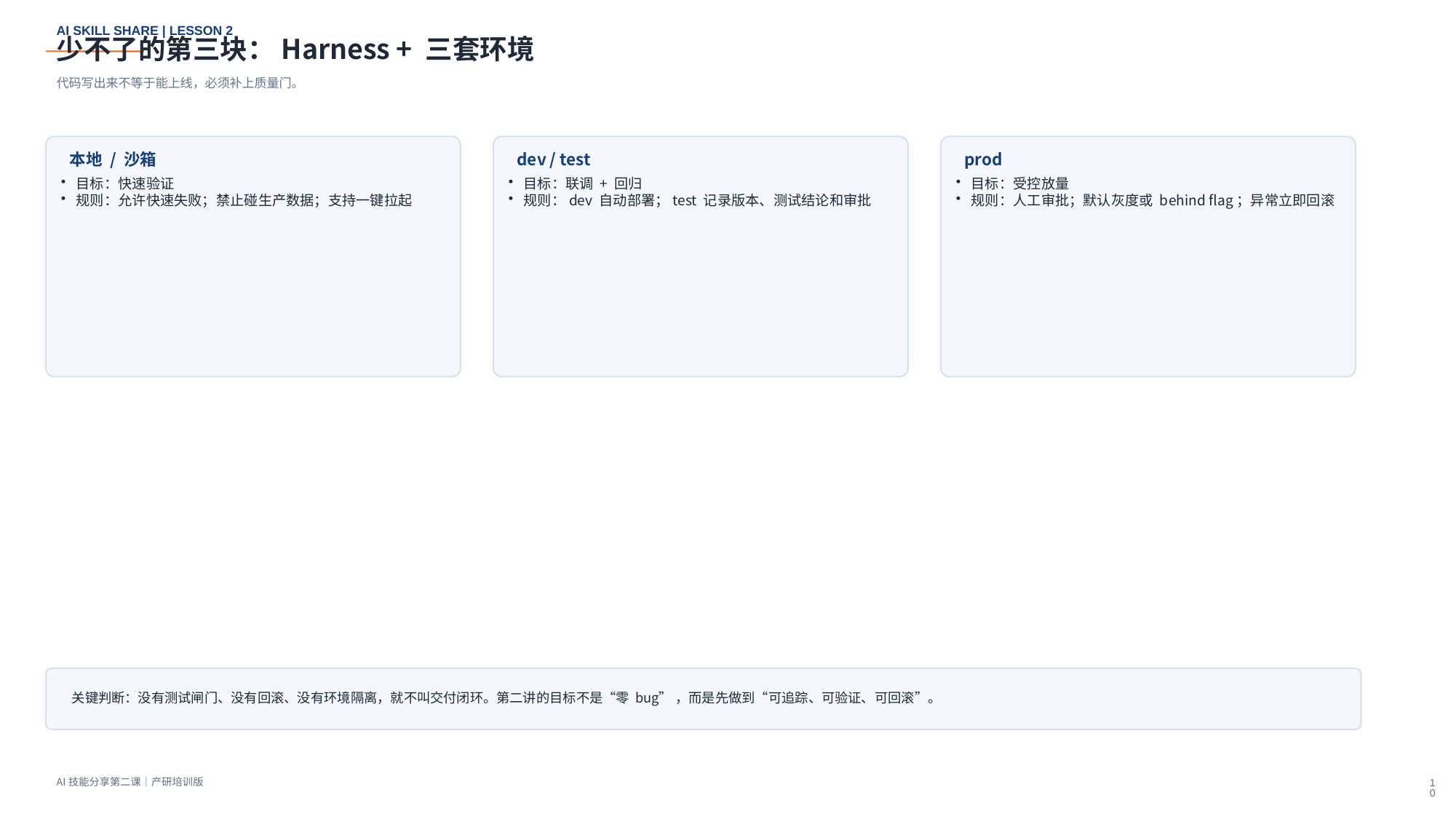

少不了的第三块：Harness + 三套环境
代码写出来不等于能上线，必须补上质量门。

本地 / 沙箱
dev / test
prod
目标：快速验证
规则：允许快速失败；禁止碰生产数据；支持一键拉起
目标：联调 + 回归
规则：dev 自动部署；test 记录版本、测试结论和审批
目标：受控放量
规则：人工审批；默认灰度或 behind flag；异常立即回滚

关键判断：没有测试闸门、没有回滚、没有环境隔离，就不叫交付闭环。第二讲的目标不是“零 bug”，而是先做到“可追踪、可验证、可回滚”。
10